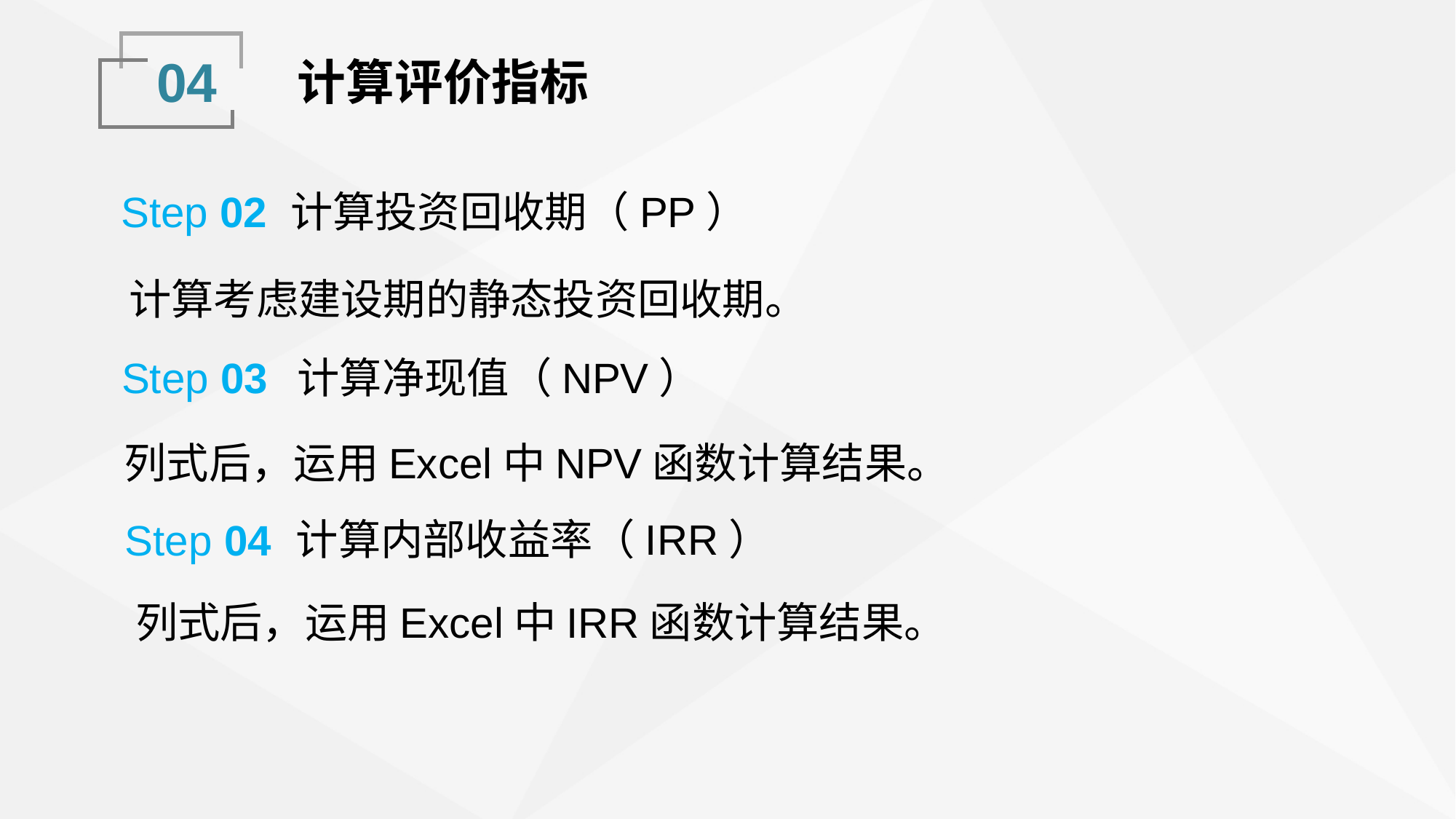

04
计算评价指标

计算投资回收期（PP）
Step 02
计算考虑建设期的静态投资回收期。
计算净现值（NPV）
Step 03
列式后，运用Excel中NPV函数计算结果。
计算内部收益率（IRR）
Step 04
列式后，运用Excel中IRR函数计算结果。